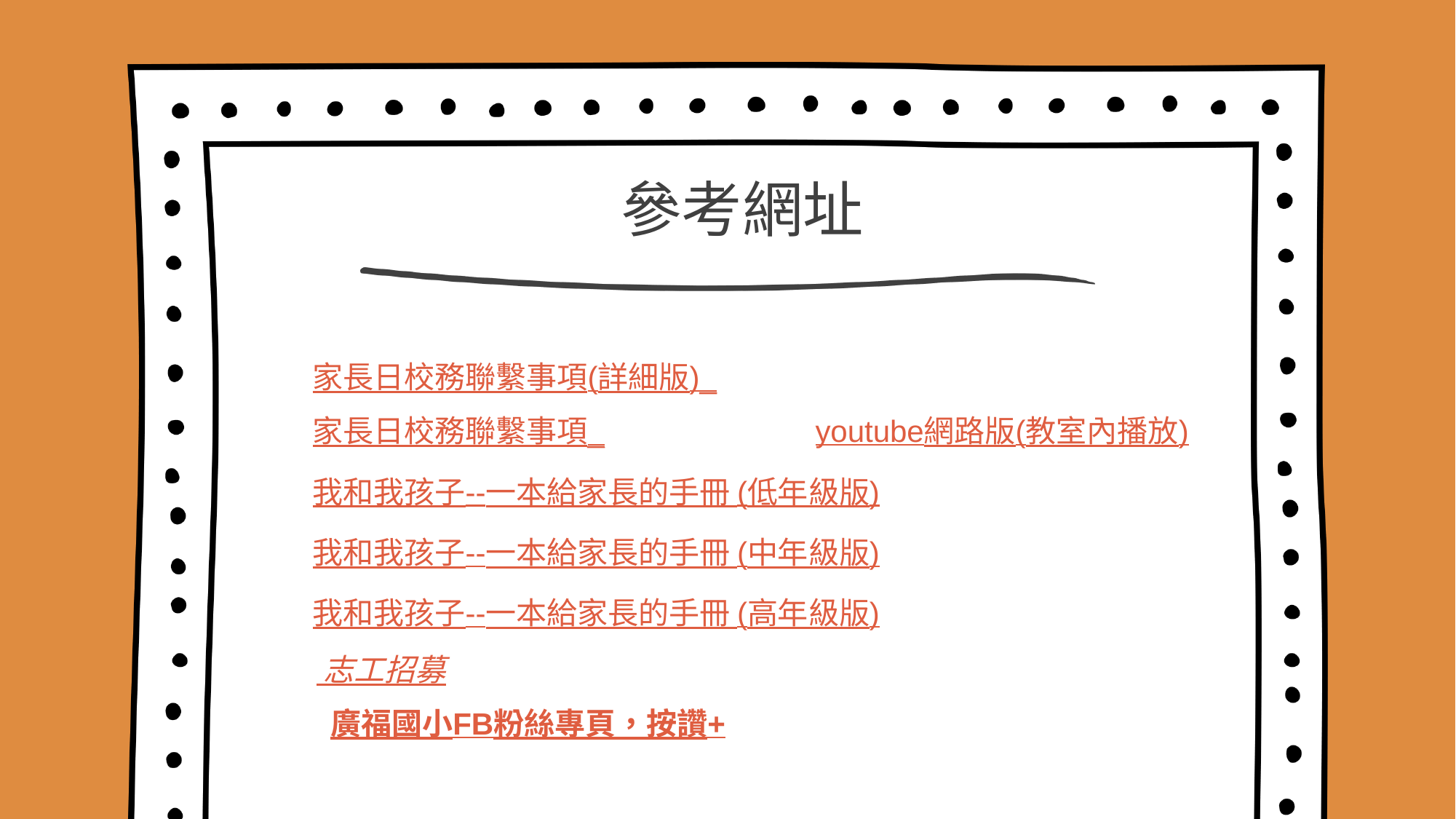

# 參考網址
家長日校務聯繫事項(詳細版)_
家長日校務聯繫事項_影片播放版  或 youtube網路版(教室內播放)
我和我孩子--一本給家長的手冊 (低年級版)
我和我孩子--一本給家長的手冊 (中年級版)
我和我孩子--一本給家長的手冊 (高年級版)
    志工招募
     廣福國小FB粉絲專頁，按讚+追蹤，掌握學校最新動態。